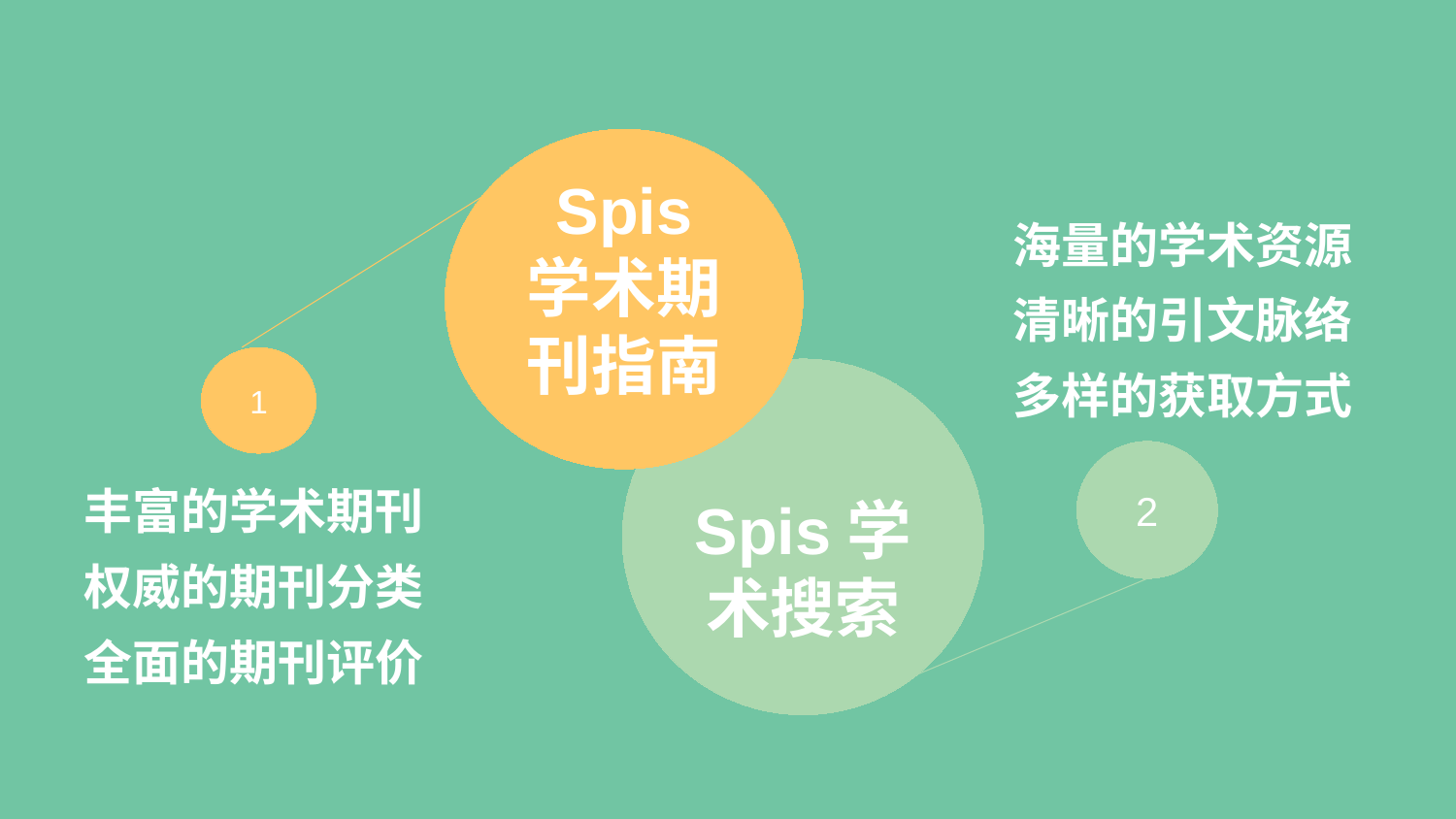

Spis
学术期刊指南
海量的学术资源
清晰的引文脉络
多样的获取方式

1
Spis学术搜索
2
丰富的学术期刊
权威的期刊分类
全面的期刊评价